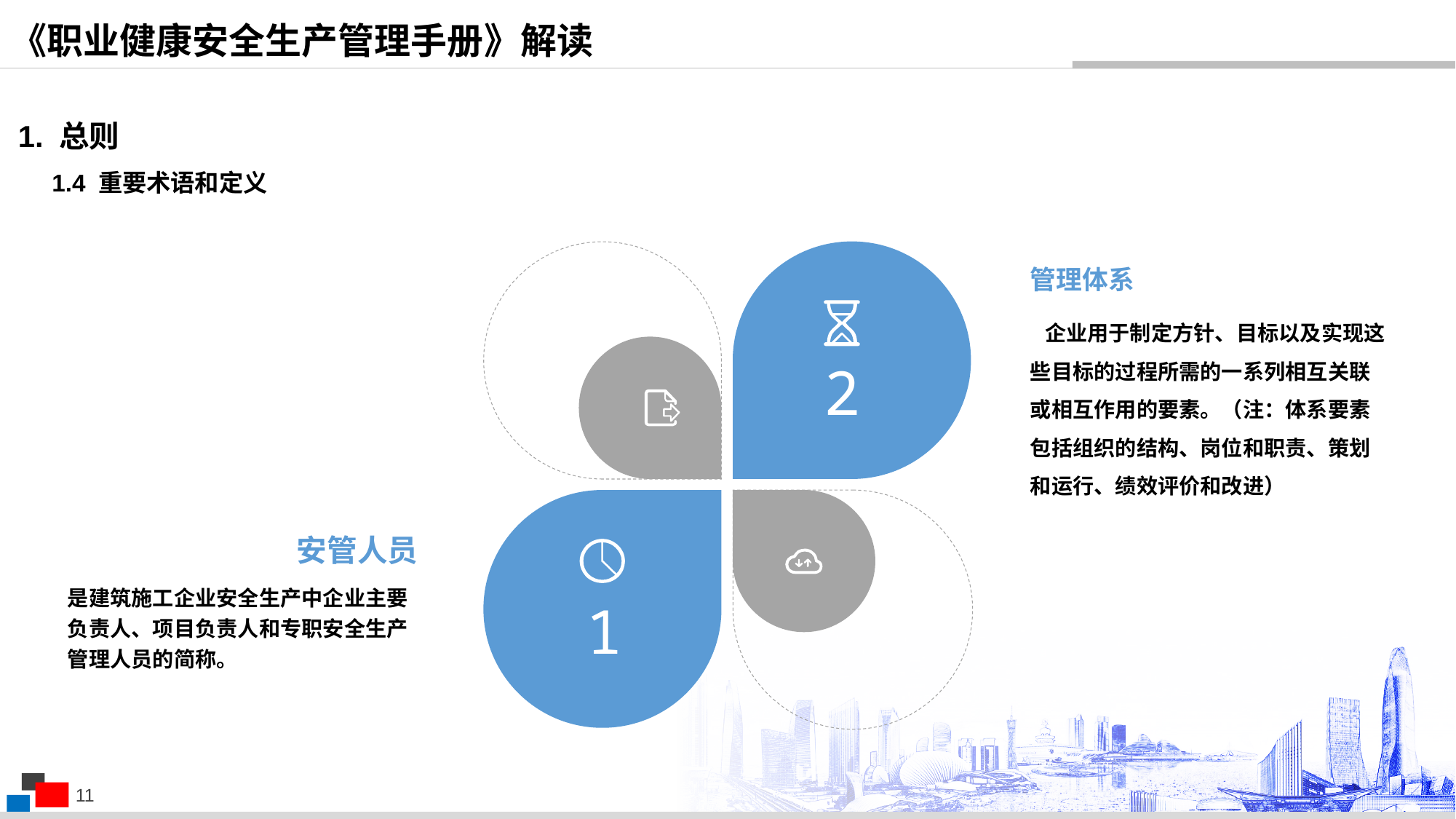

《职业健康安全生产管理手册》解读
1. 总则
1.4 重要术语和定义

管理体系

  企业用于制定方针、目标以及实现这些目标的过程所需的一系列相互关联或相互作用的要素。（注：体系要素包括组织的结构、岗位和职责、策划和运行、绩效评价和改进）

2

安管人员

是建筑施工企业安全生产中企业主要负责人、项目负责人和专职安全生产管理人员的简称。

1